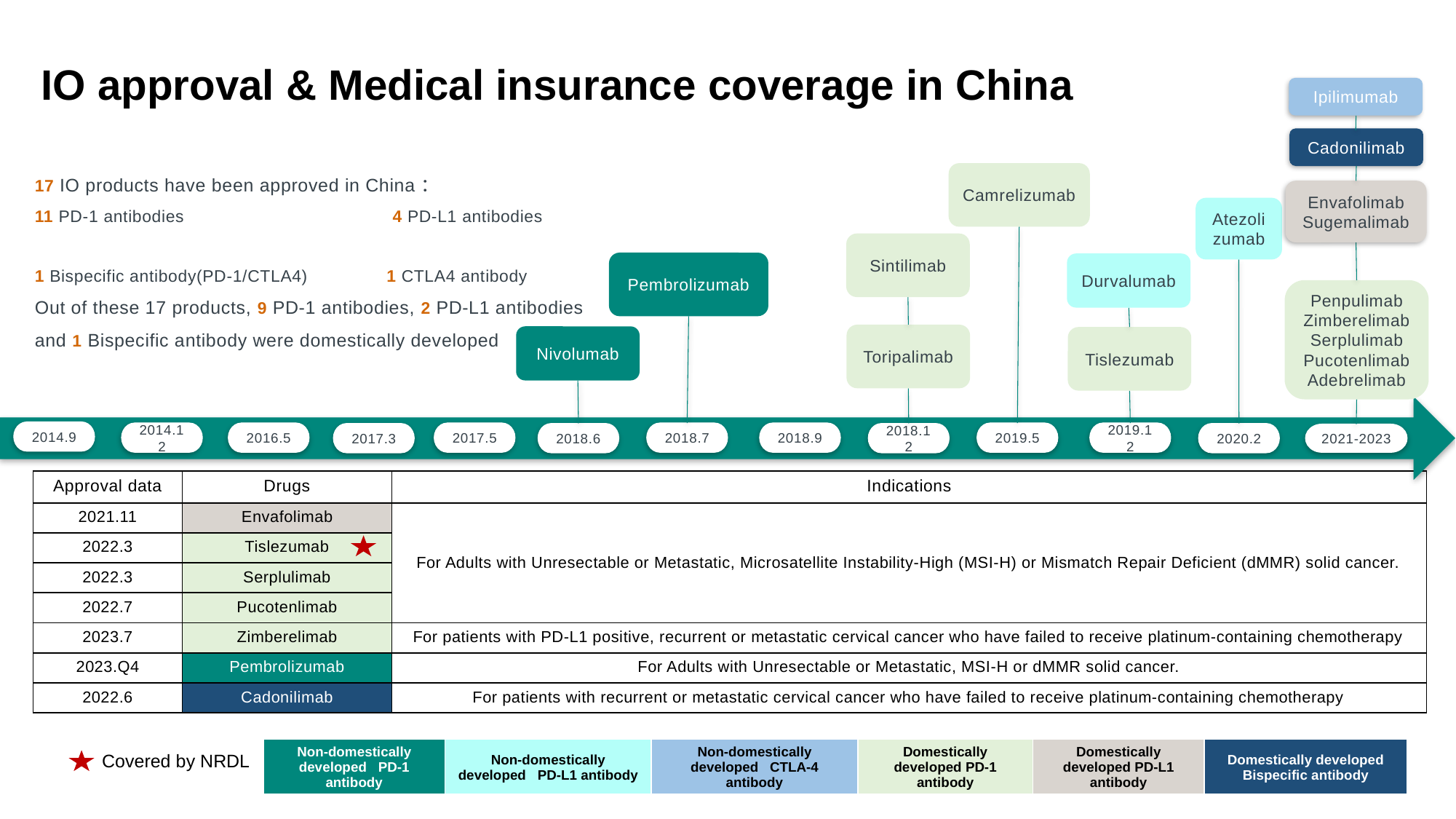

6、国内自主研发上市免疫药物(11个)：camrelizumab 卡瑞利珠单抗 恒瑞
sintilimab        信迪利单抗    信达
tislelizumab     替雷利珠单抗 百济
toripalimab     特瑞普利单抗 君实

penpulimab     派安普利单抗(AK105)康方
cadonilimab  卡度尼利单抗，研发代号：(AK104)PD-1/CTLA-4双抗 康方

serplulimab      斯鲁利单抗  复宏汉霖
sugemalimab   舒格利单抗  基石(PD-L1单抗)
envafolimab    恩沃利单抗   康宁杰瑞/思路迪 (PD-L1单抗)
zimberelimab  赛帕利单抗    誉衡生物
pucotenlimab  普特利单抗   乐普生物
IO approval & Medical insurance coverage in China
Ipilimumab
Cadonilimab
Camrelizumab
Envafolimab
Sugemalimab
Atezolizumab
Sintilimab
Pembrolizumab
Durvalumab
Penpulimab
Zimberelimab
Serplulimab
Pucotenlimab
Adebrelimab
Toripalimab
Nivolumab
Tislezumab

2014.9
2014.12
2016.5
2017.5
2018.7
2018.9
2019.5
2019.12
2017.3
2018.6
2018.12
2020.2
2021-2023
17 IO products have been approved in China：
11 PD-1 antibodies                                        4 PD-L1 antibodies
1 Bispecific antibody(PD-1/CTLA4)               1 CTLA4 antibody
Out of these 17 products, 9 PD-1 antibodies, 2 PD-L1 antibodies and 1 Bispecific antibody were domestically developed
| Approval data | Drugs | Indications |
| --- | --- | --- |
| 2021.11 | Envafolimab | For Adults with Unresectable or Metastatic, Microsatellite Instability-High (MSI-H) or Mismatch Repair Deficient (dMMR) solid cancer. |
| 2022.3 | Tislezumab |  |
| 2022.3 | Serplulimab |  |
| 2022.7 | Pucotenlimab |  |
| 2023.7 | Zimberelimab | For patients with PD-L1 positive, recurrent or metastatic cervical cancer who have failed to receive platinum-containing chemotherapy |
| 2023.Q4 | Pembrolizumab | For Adults with Unresectable or Metastatic, MSI-H or dMMR solid cancer. |
| 2022.6 | Cadonilimab | For patients with recurrent or metastatic cervical cancer who have failed to receive platinum-containing chemotherapy |

| Non-domestically developed PD-1 antibody | Non-domestically developed PD-L1 antibody | Non-domestically developed CTLA-4 antibody | Domestically developed PD-1 antibody | Domestically developed PD-L1 antibody | Domestically developed Bispecific antibody |
| --- | --- | --- | --- | --- | --- |
Covered by NRDL